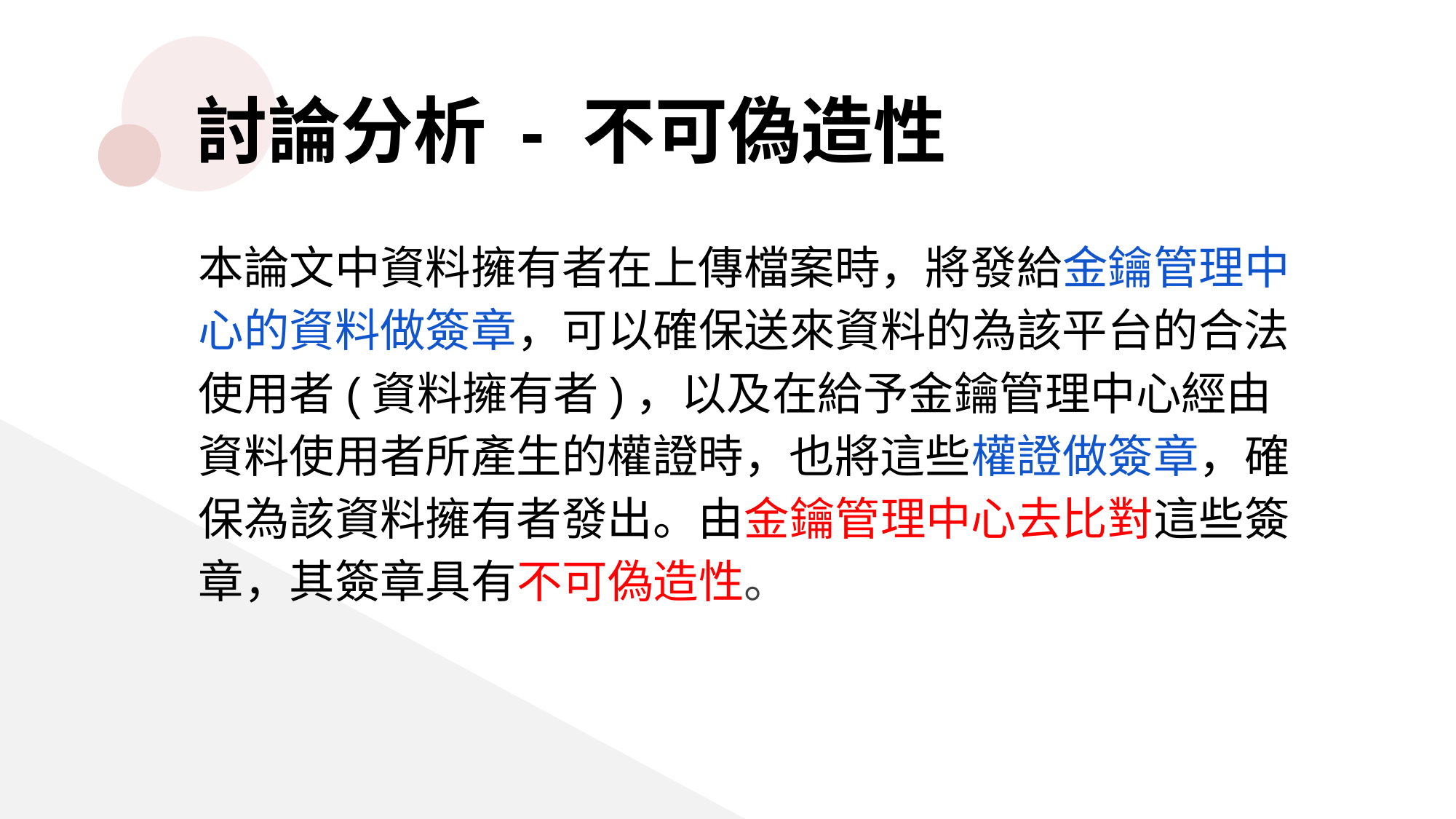

討論分析 - 不可偽造性

本論文中資料擁有者在上傳檔案時，將發給金鑰管理中心的資料做簽章，可以確保送來資料的為該平台的合法使用者(資料擁有者)，以及在給予金鑰管理中心經由資料使用者所產生的權證時，也將這些權證做簽章，確保為該資料擁有者發出。由金鑰管理中心去比對這些簽章，其簽章具有不可偽造性。